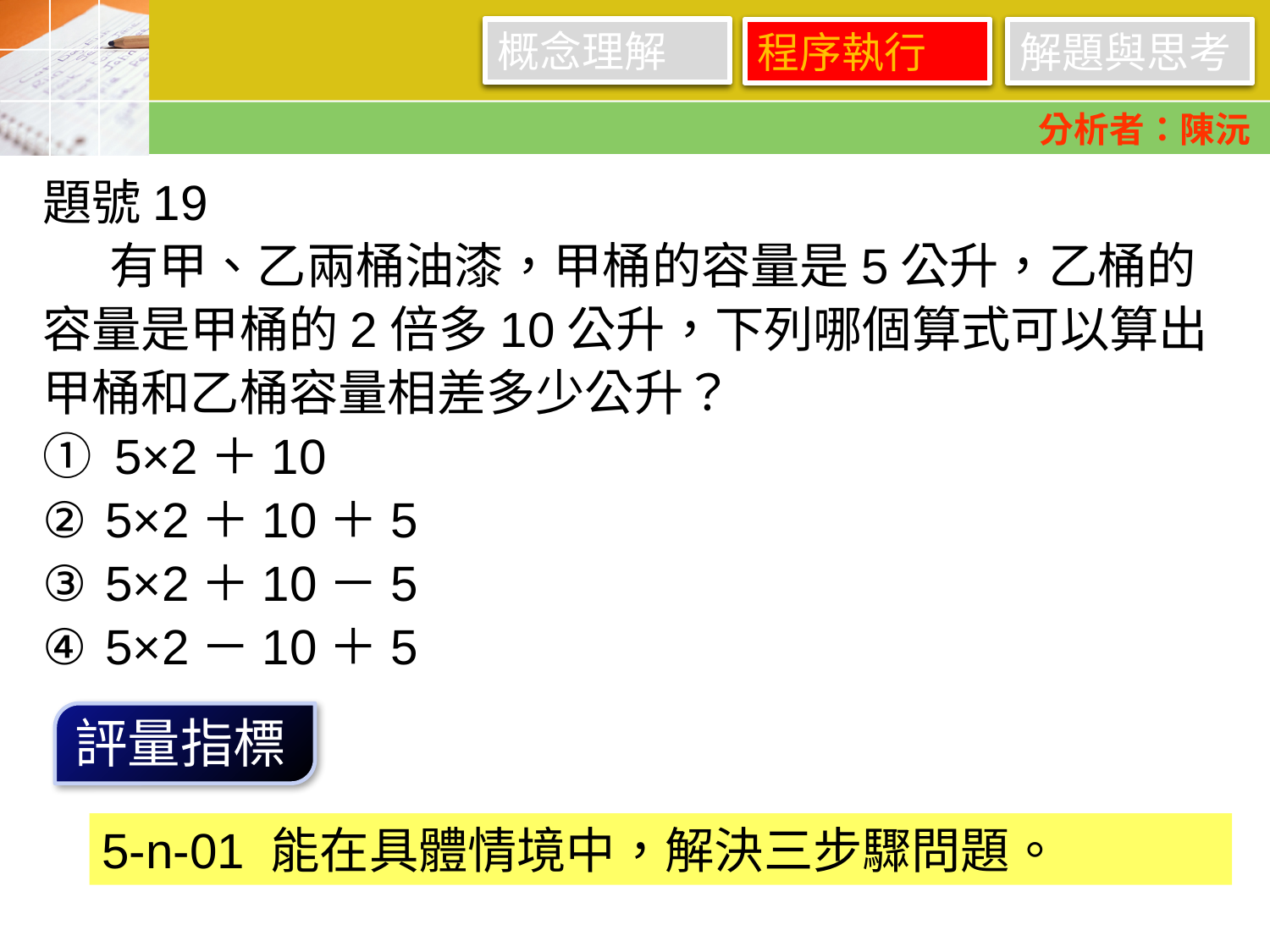

概念理解
程序執行
解題與思考
概念理解
程序執行
解題與思考
分析者：陳沅
題號19
     有甲、乙兩桶油漆，甲桶的容量是5公升，乙桶的容量是甲桶的2倍多10公升，下列哪個算式可以算出甲桶和乙桶容量相差多少公升？
① 5×2＋10
② 5×2＋10＋5
③ 5×2＋10－5
④ 5×2－10＋5
評量指標
5-n-01 能在具體情境中，解決三步驟問題。